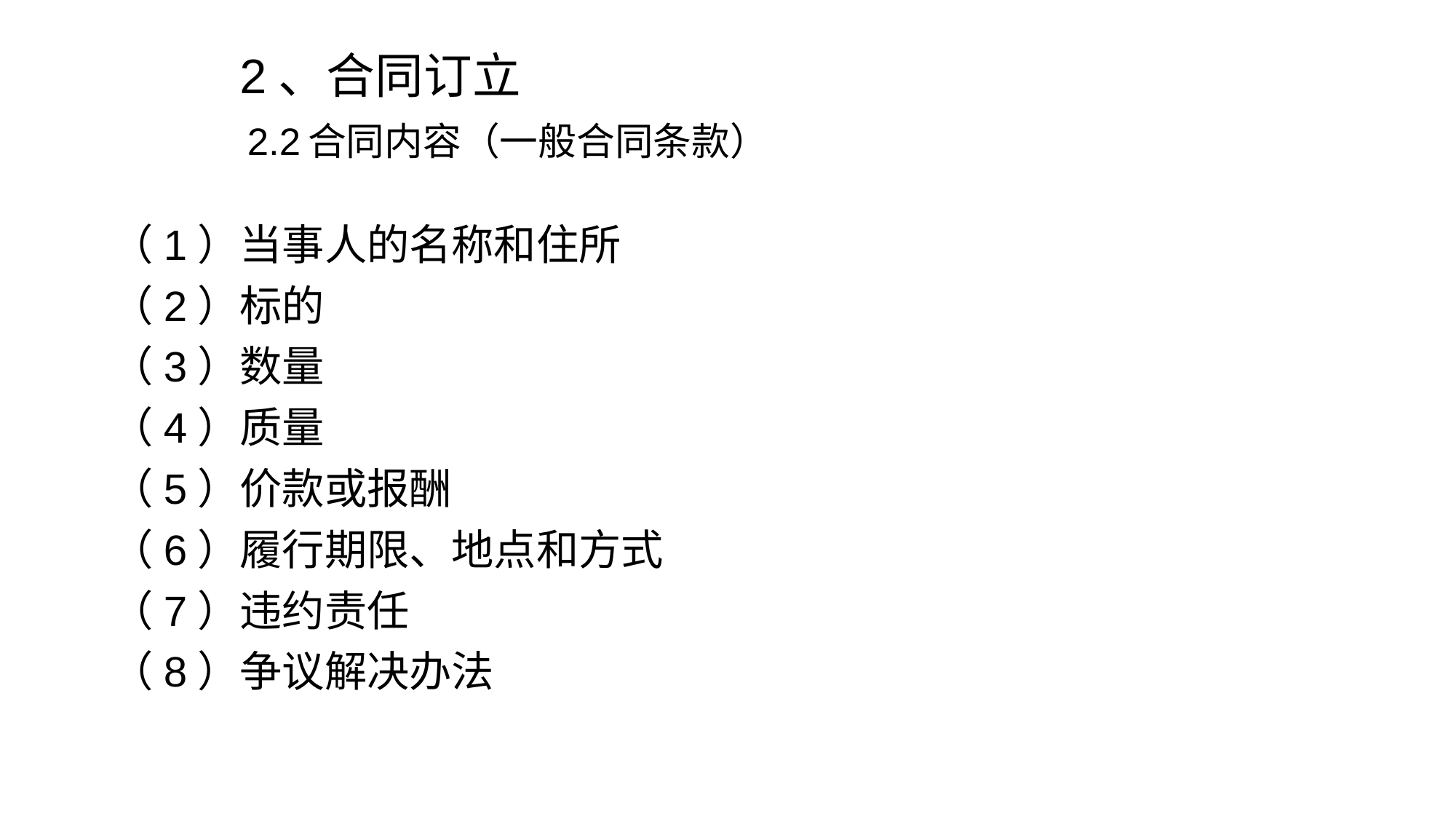

2、合同订立
# 2.2合同内容（一般合同条款）
（1）当事人的名称和住所
（2）标的
（3）数量
（4）质量
（5）价款或报酬
（6）履行期限、地点和方式
（7）违约责任
（8）争议解决办法